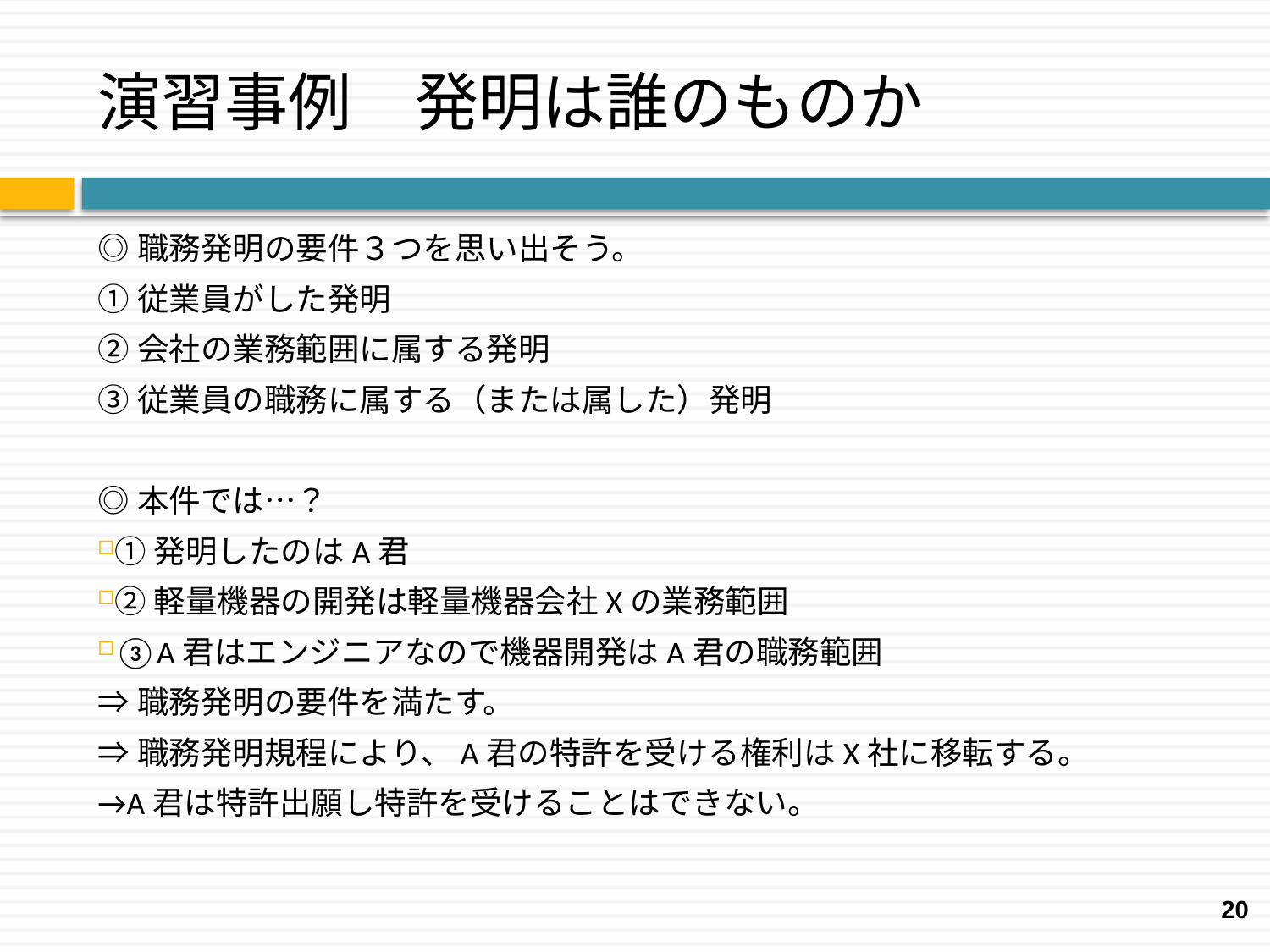

# 演習事例　発明は誰のものか
◎職務発明の要件３つを思い出そう。
①従業員がした発明
②会社の業務範囲に属する発明
③従業員の職務に属する（または属した）発明

◎本件では…？
①発明したのはA君
②軽量機器の開発は軽量機器会社Xの業務範囲
③A君はエンジニアなので機器開発はA君の職務範囲
⇒職務発明の要件を満たす。
⇒職務発明規程により、A君の特許を受ける権利はX社に移転する。
→A君は特許出願し特許を受けることはできない。

20